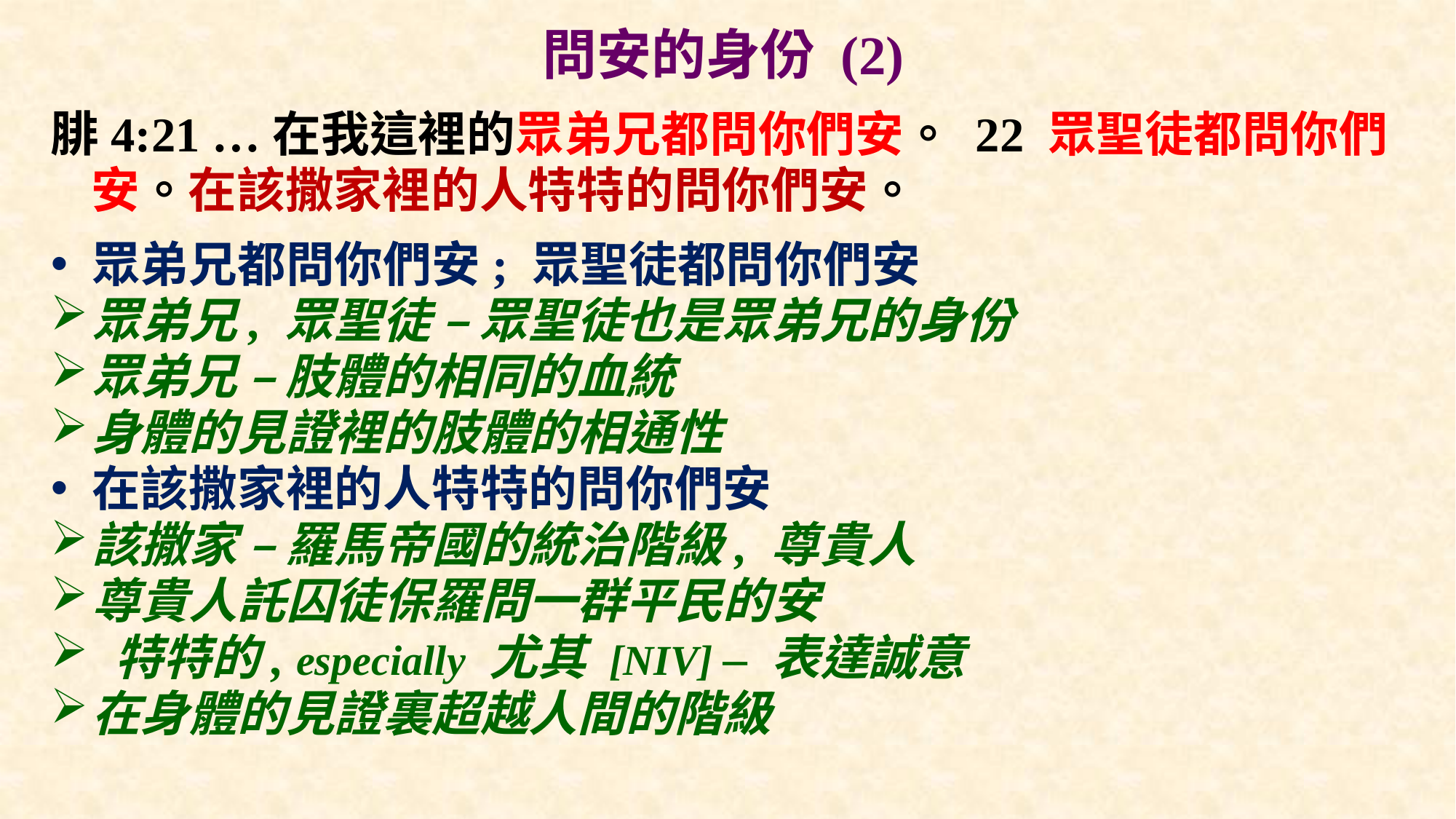

# 問安的身份 (2)
腓4:21 …在我這裡的眾弟兄都問你們安。 22 眾聖徒都問你們安。在該撒家裡的人特特的問你們安。
眾弟兄都問你們安; 眾聖徒都問你們安
眾弟兄, 眾聖徒 – 眾聖徒也是眾弟兄的身份
眾弟兄 – 肢體的相同的血統
身體的見證裡的肢體的相通性
在該撒家裡的人特特的問你們安
該撒家 – 羅馬帝國的統治階級, 尊貴人
尊貴人託囚徒保羅問一群平民的安
 特特的, especially 尤其 [NIV] – 表達誠意
在身體的見證裏超越人間的階級